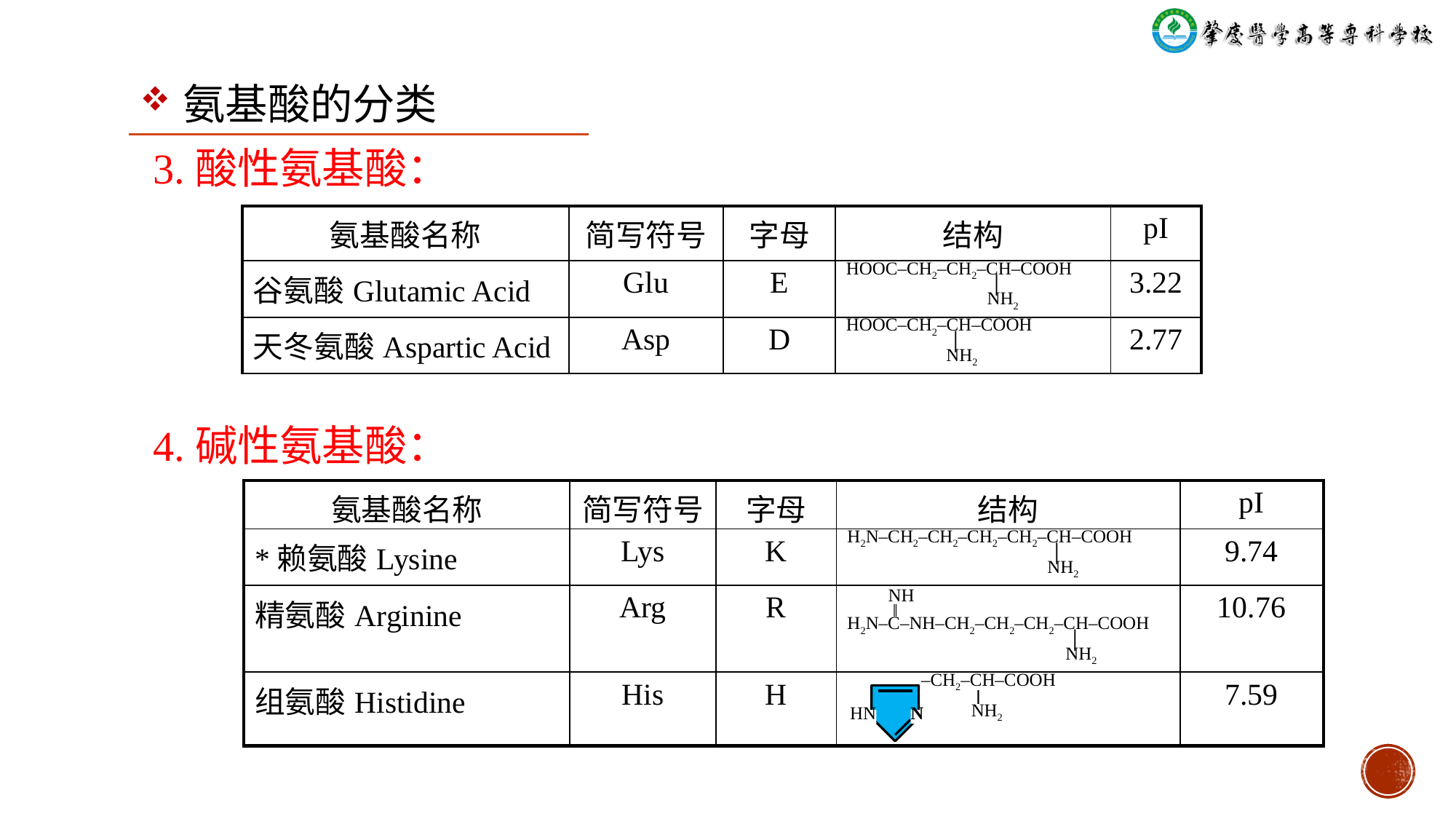

氨基酸的分类
3.酸性氨基酸：
| 氨基酸名称 | 简写符号 | 字母 | 结构 | pI |
| --- | --- | --- | --- | --- |
| 谷氨酸Glutamic Acid | Glu | E | HOOC‒CH2‒CH2‒CH‒COOH ׀ NH2 | 3.22 |
| 天冬氨酸Aspartic Acid | Asp | D | HOOC‒CH2‒CH‒COOH ׀ NH2 | 2.77 |
4.碱性氨基酸：
| 氨基酸名称 | 简写符号 | 字母 | 结构 | pI |
| --- | --- | --- | --- | --- |
| \*赖氨酸Lysine | Lys | K | H2N‒CH2‒CH2‒CH2‒CH2‒CH‒COOH ׀ NH2 | 9.74 |
| 精氨酸Arginine | Arg | R | NH ǁ H2N‒C‒NH‒CH2‒CH2‒CH2‒CH‒COOH ׀ NH2 | 10.76 |
| 组氨酸Histidine | His | H |  | 7.59 |
‒CH2‒CH‒COOH
            ⅼ
           NH2

HN
N